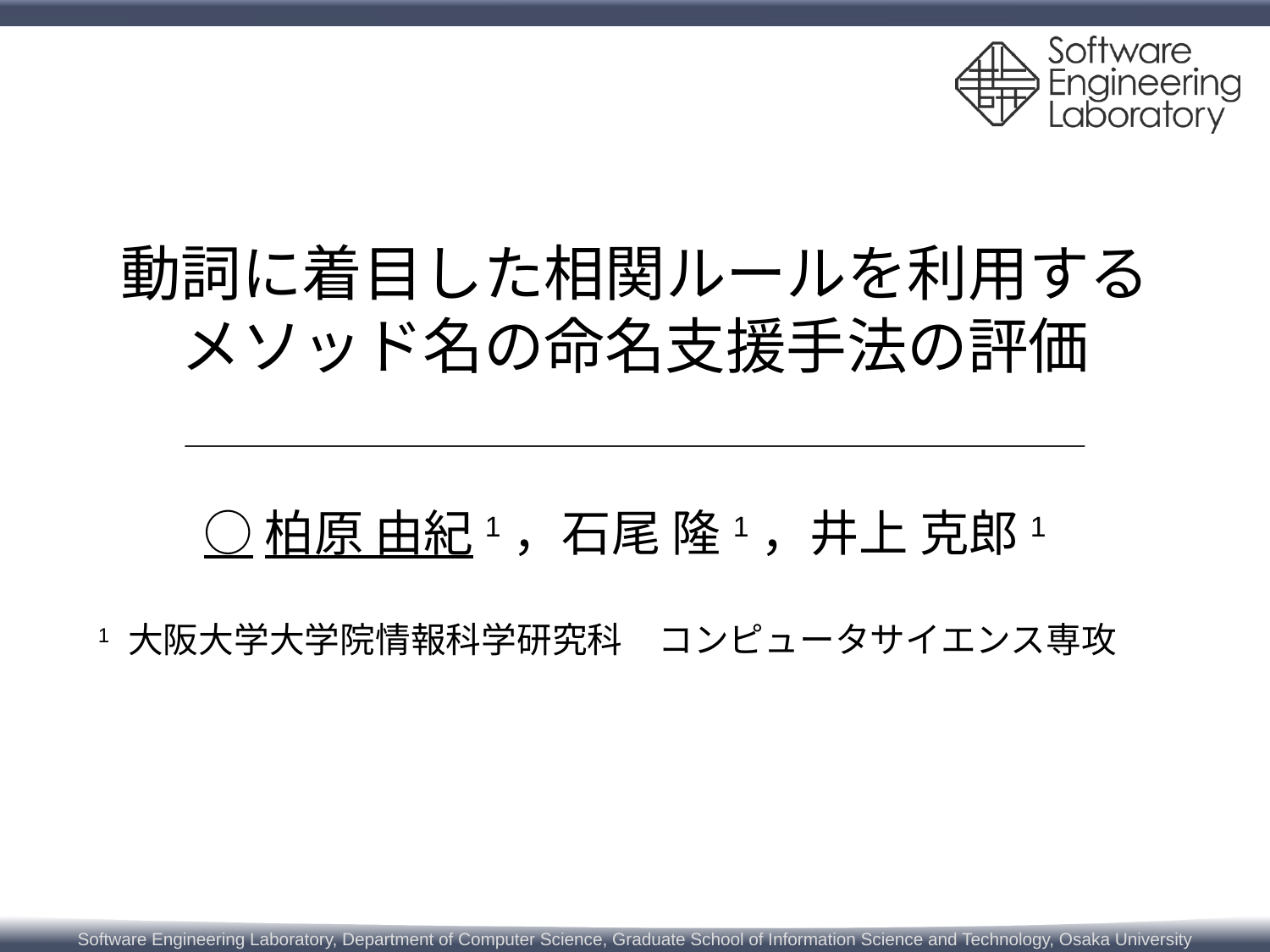

# 動詞に着目した相関ルールを利用するメソッド名の命名支援手法の評価
○柏原 由紀1，石尾 隆1，井上 克郎1

1 大阪大学大学院情報科学研究科　コンピュータサイエンス専攻